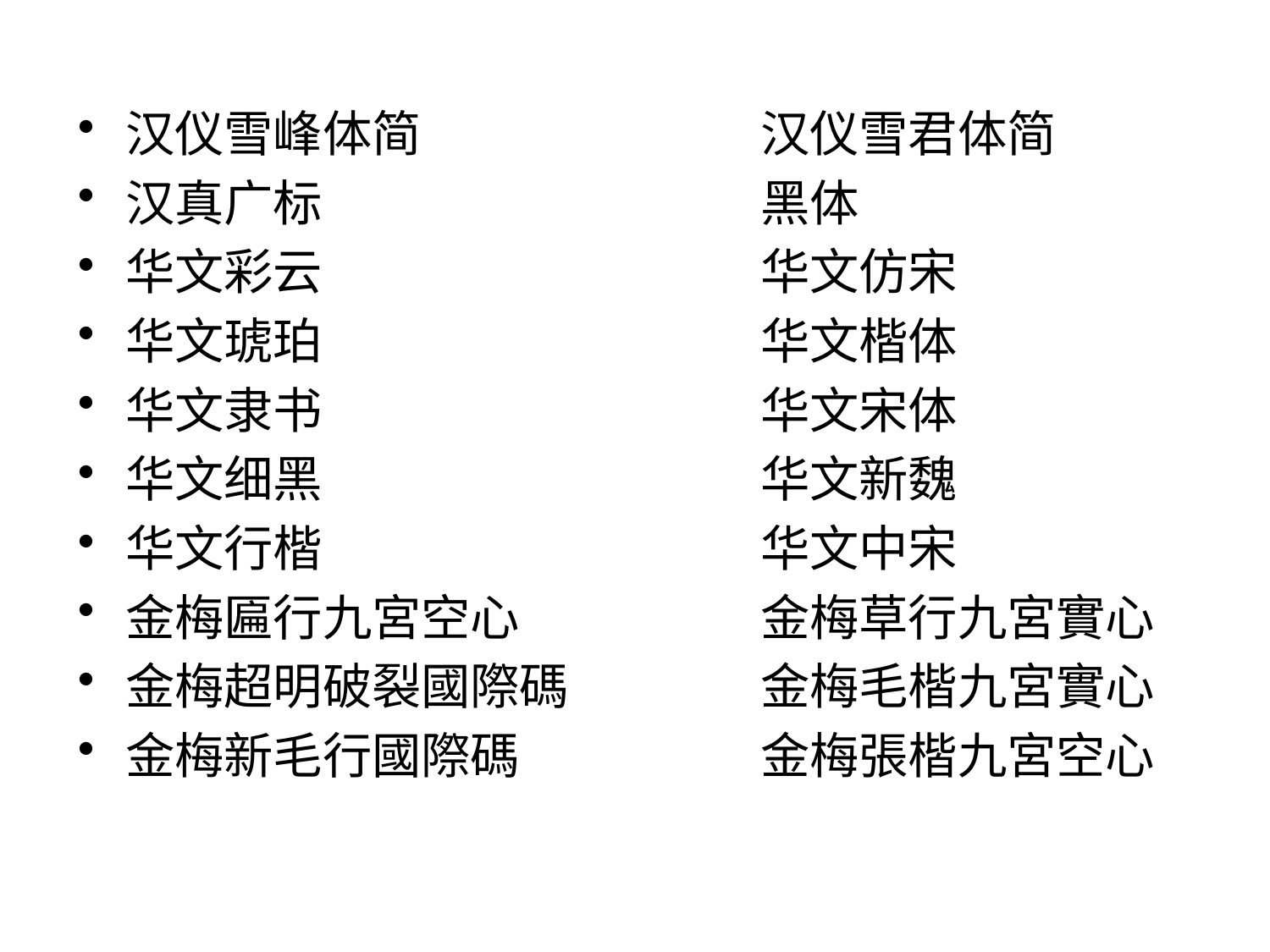

汉仪雪峰体简			汉仪雪君体简
汉真广标				黑体
华文彩云				华文仿宋
华文琥珀				华文楷体
华文隶书				华文宋体
华文细黑				华文新魏
华文行楷				华文中宋
金梅匾行九宮空心		金梅草行九宮實心
金梅超明破裂國際碼		金梅毛楷九宮實心
金梅新毛行國際碼		金梅張楷九宮空心